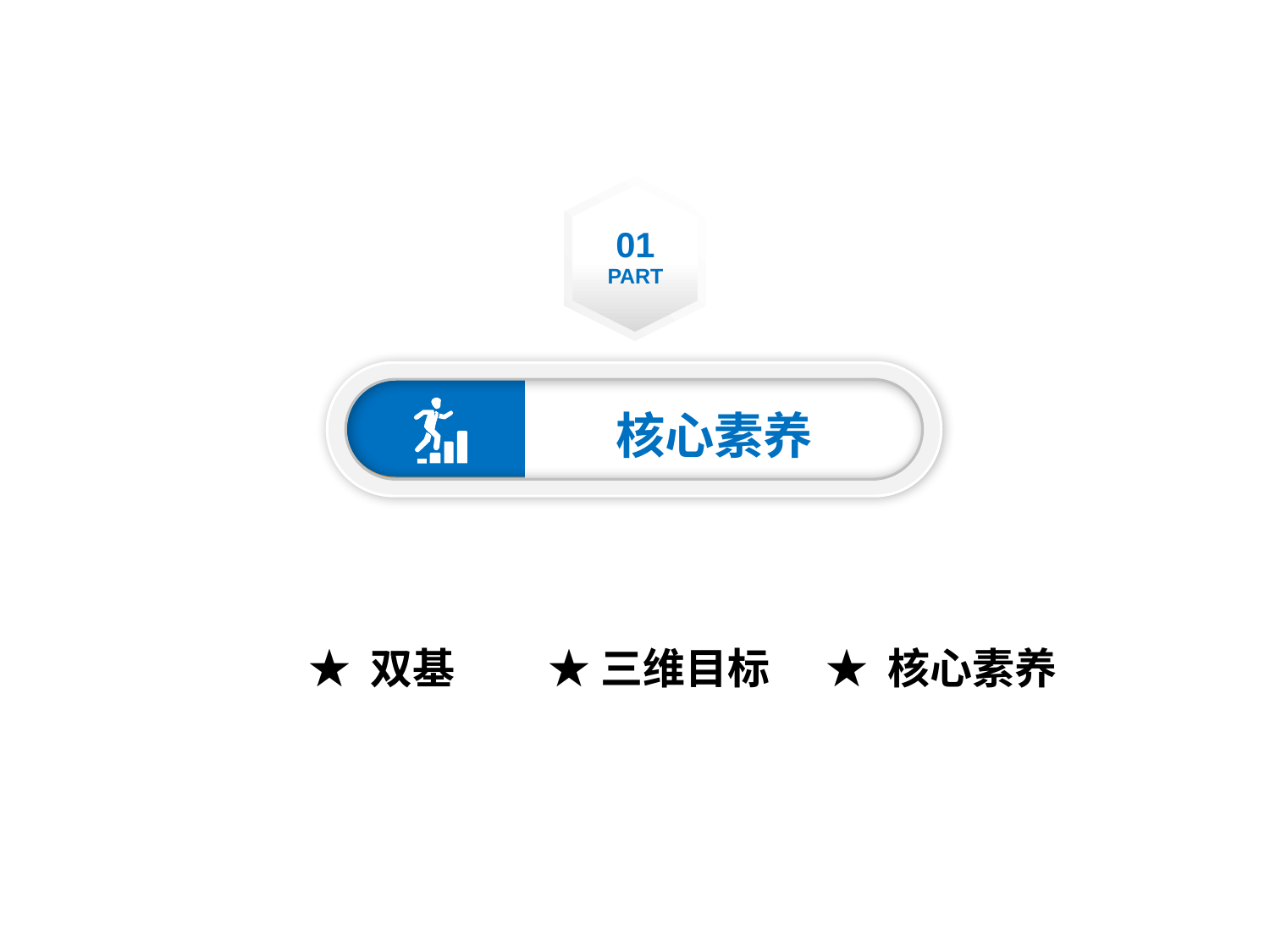

01
PART

核心素养
★三维目标
★ 核心素养
★ 双基